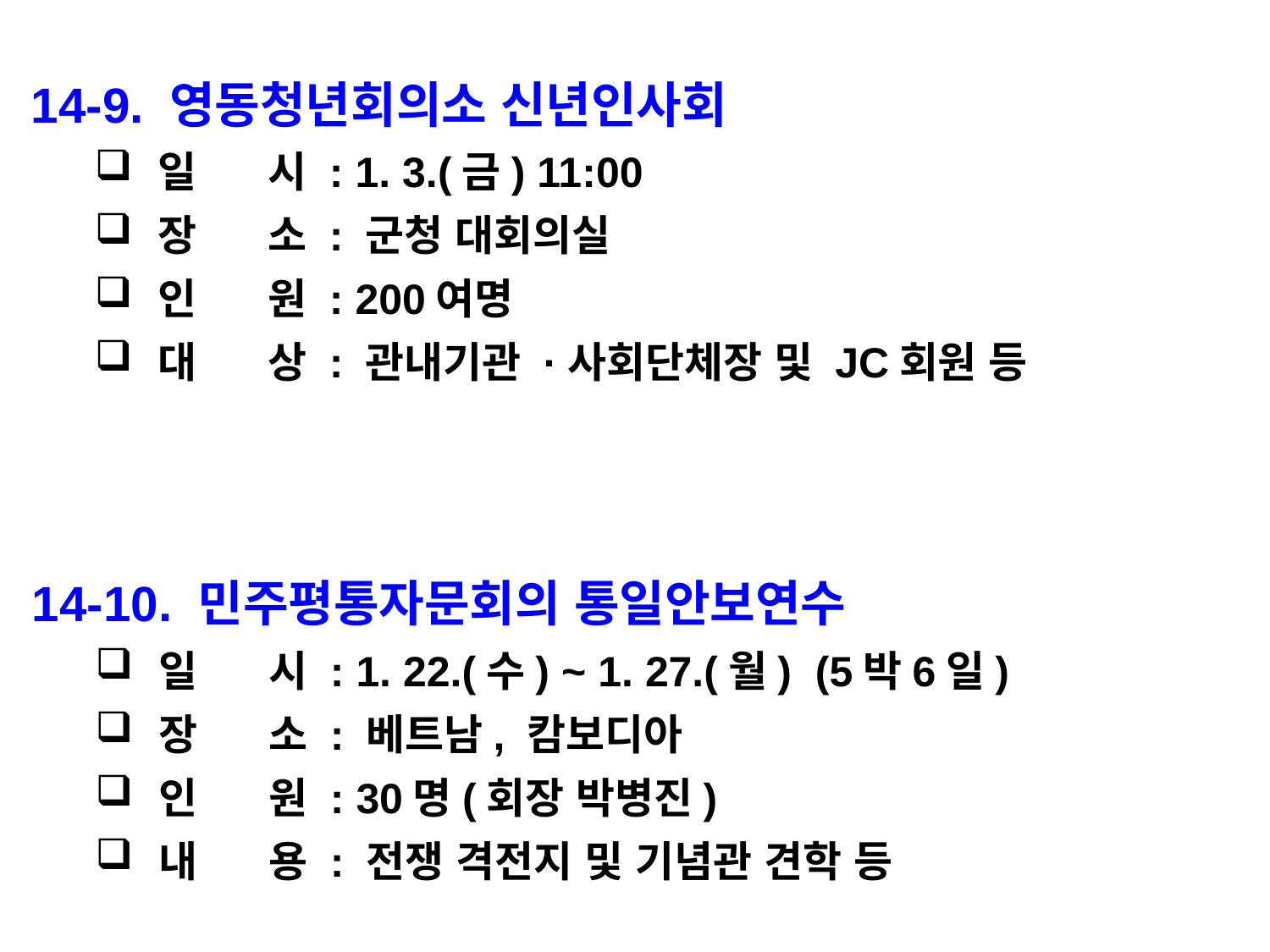

14-9. 영동청년회의소 신년인사회
일      시 : 1. 3.(금) 11:00
장      소 : 군청 대회의실
인      원 : 200여명
대      상 : 관내기관 ·사회단체장 및 JC회원 등
14-10. 민주평통자문회의 통일안보연수
일      시 : 1. 22.(수) ~ 1. 27.(월)  (5박6일)
장      소 : 베트남, 캄보디아
인      원 : 30명(회장 박병진)
내      용 : 전쟁 격전지 및 기념관 견학 등